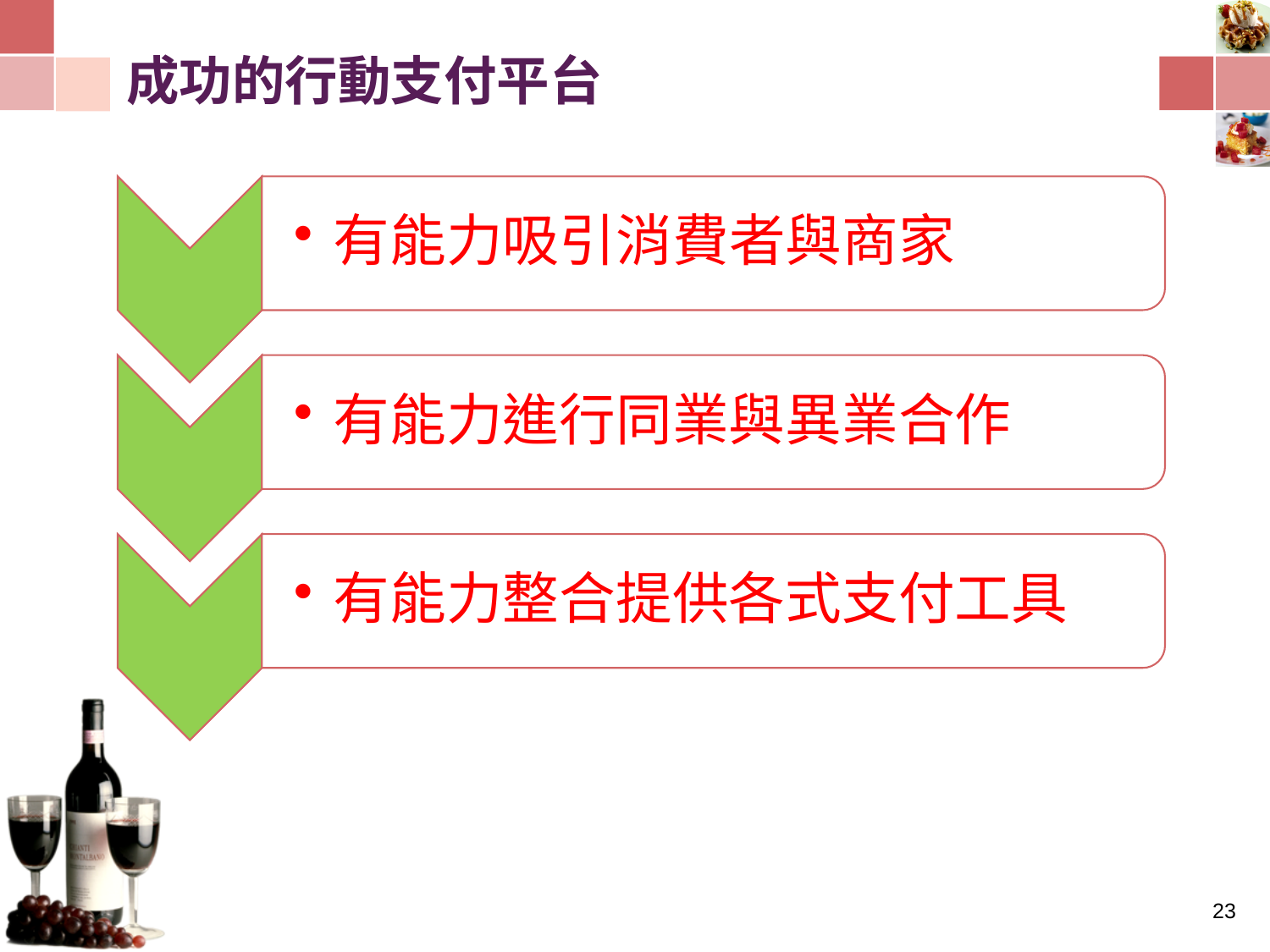

# 成功的行動支付平台

有能力吸引消費者與商家

有能力進行同業與異業合作

有能力整合提供各式支付工具
23